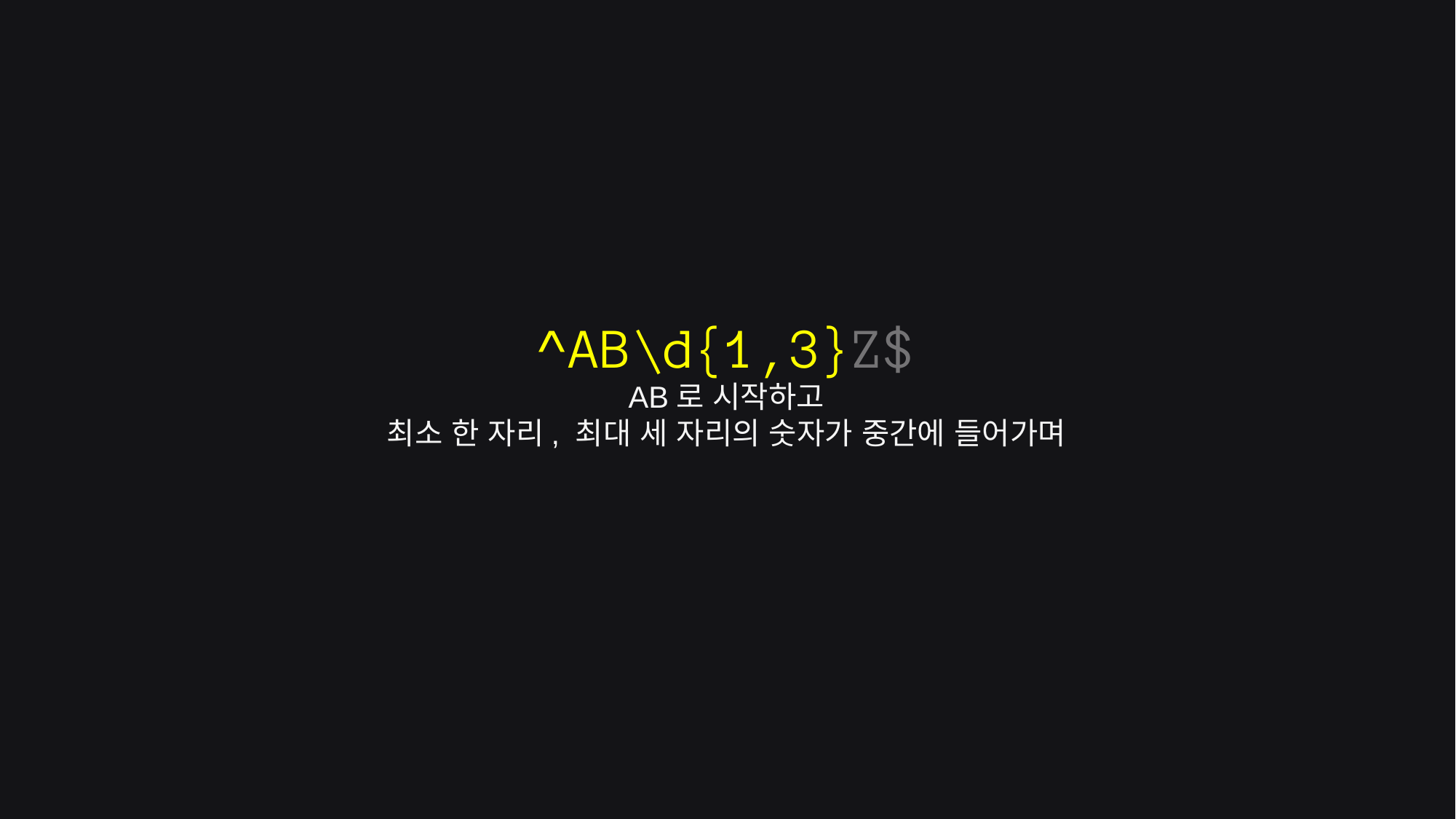

^AB\d{1,3}Z$
AB로 시작하고
최소 한 자리, 최대 세 자리의 숫자가 중간에 들어가며